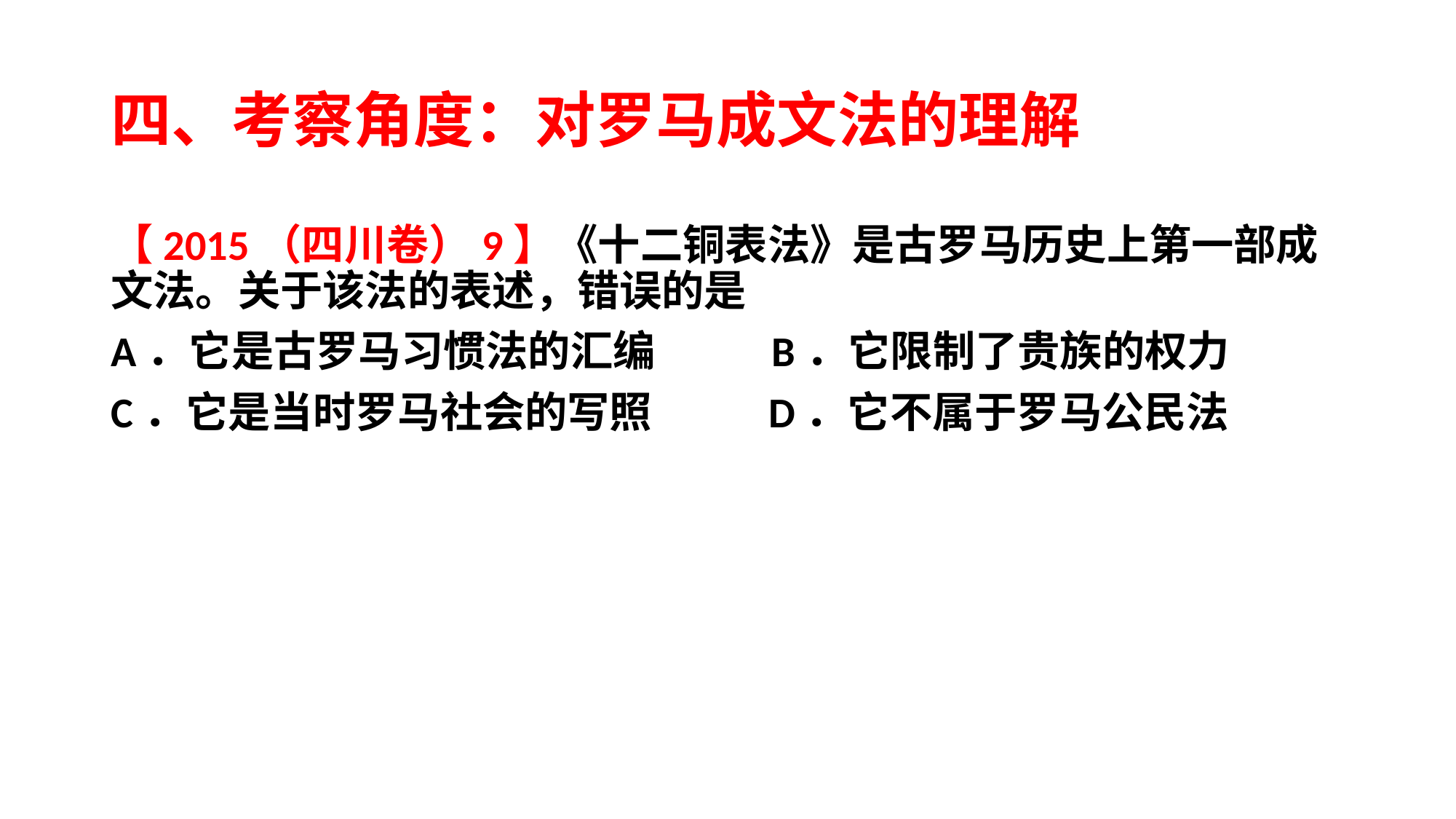

# 四、考察角度：对罗马成文法的理解
【2015（四川卷）9】《十二铜表法》是古罗马历史上第一部成文法。关于该法的表述，错误的是
A．它是古罗马习惯法的汇编           B．它限制了贵族的权力
C．它是当时罗马社会的写照           D．它不属于罗马公民法